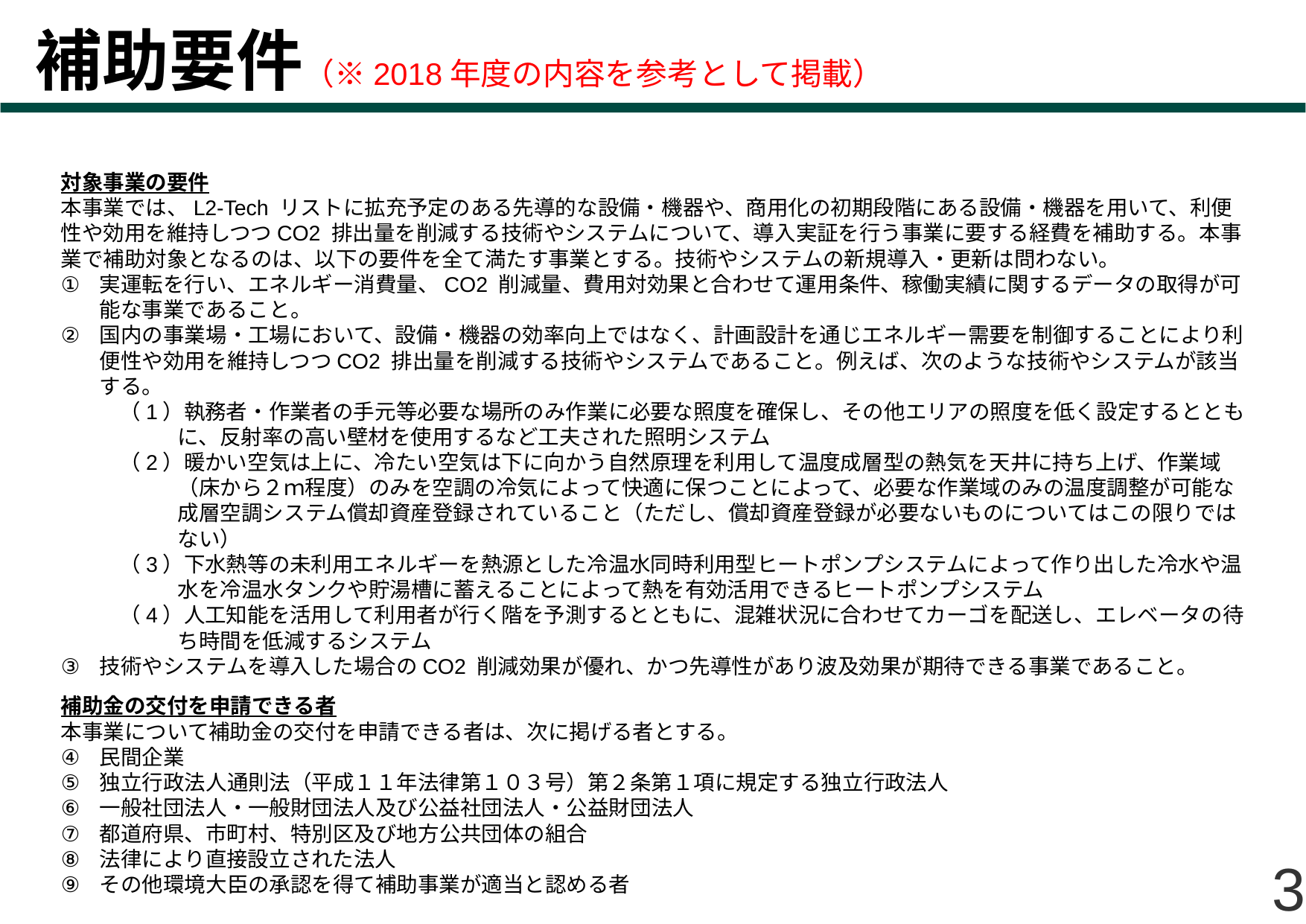

# 補助要件（※2018年度の内容を参考として掲載）
対象事業の要件
本事業では、L2-Tech リストに拡充予定のある先導的な設備・機器や、商用化の初期段階にある設備・機器を用いて、利便性や効用を維持しつつCO2 排出量を削減する技術やシステムについて、導入実証を行う事業に要する経費を補助する。本事業で補助対象となるのは、以下の要件を全て満たす事業とする。技術やシステムの新規導入・更新は問わない。
実運転を行い、エネルギー消費量、CO2 削減量、費用対効果と合わせて運用条件、稼働実績に関するデータの取得が可能な事業であること。
国内の事業場・工場において、設備・機器の効率向上ではなく、計画設計を通じエネルギー需要を制御することにより利便性や効用を維持しつつCO2 排出量を削減する技術やシステムであること。例えば、次のような技術やシステムが該当する。
（1）執務者・作業者の手元等必要な場所のみ作業に必要な照度を確保し、その他エリアの照度を低く設定するとともに、反射率の高い壁材を使用するなど工夫された照明システム
（2）暖かい空気は上に、冷たい空気は下に向かう自然原理を利用して温度成層型の熱気を天井に持ち上げ、作業域（床から２ｍ程度）のみを空調の冷気によって快適に保つことによって、必要な作業域のみの温度調整が可能な成層空調システム償却資産登録されていること（ただし、償却資産登録が必要ないものについてはこの限りではない）
（3）下水熱等の未利用エネルギーを熱源とした冷温水同時利用型ヒートポンプシステムによって作り出した冷水や温水を冷温水タンクや貯湯槽に蓄えることによって熱を有効活用できるヒートポンプシステム
（4）人工知能を活用して利用者が行く階を予測するとともに、混雑状況に合わせてカーゴを配送し、エレベータの待ち時間を低減するシステム
技術やシステムを導入した場合のCO2 削減効果が優れ、かつ先導性があり波及効果が期待できる事業であること。

補助金の交付を申請できる者
本事業について補助金の交付を申請できる者は、次に掲げる者とする。
民間企業
独立行政法人通則法（平成１１年法律第１０３号）第２条第１項に規定する独立行政法人
一般社団法人・一般財団法人及び公益社団法人・公益財団法人
都道府県、市町村、特別区及び地方公共団体の組合
法律により直接設立された法人
その他環境大臣の承認を得て補助事業が適当と認める者